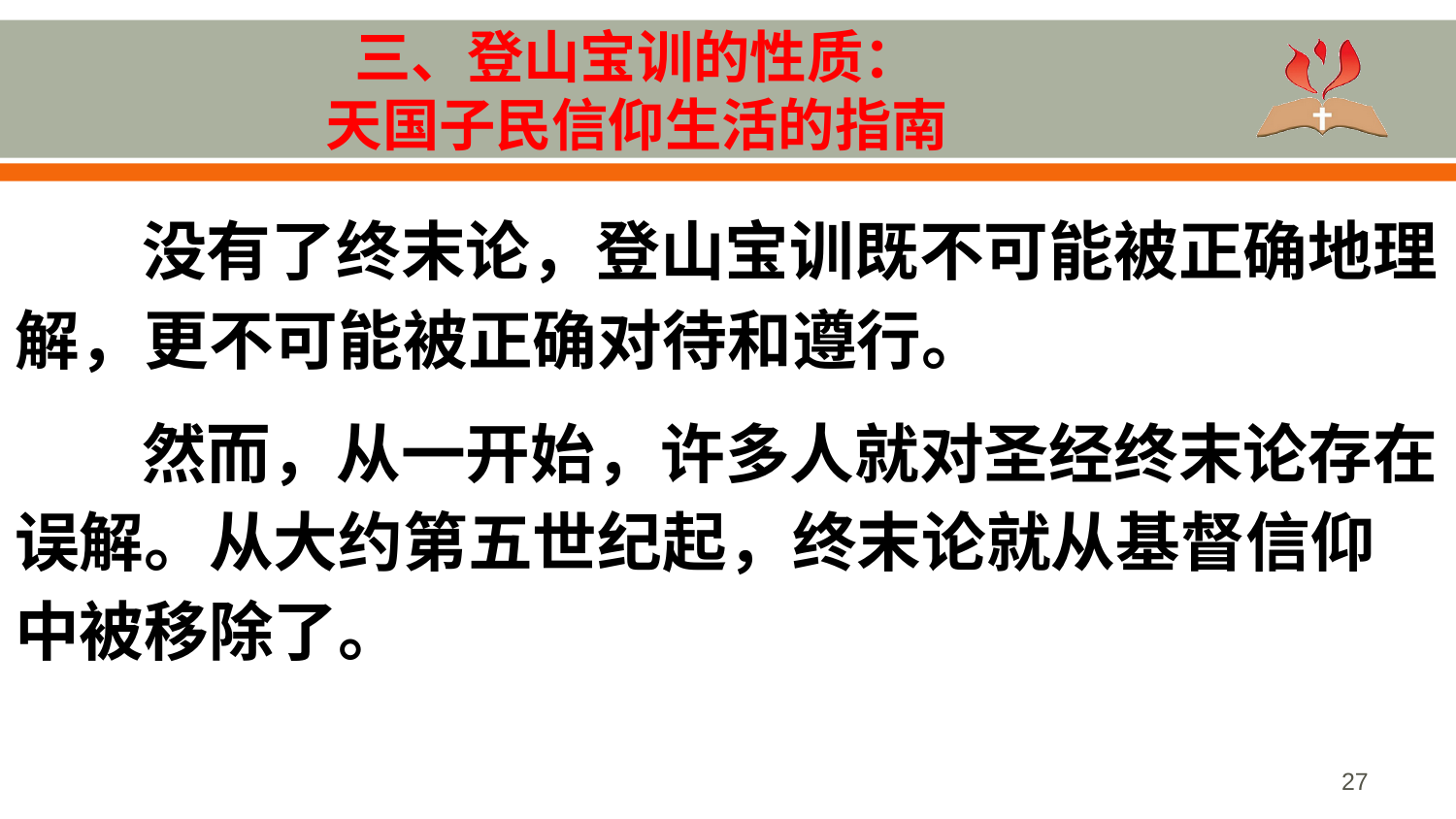

# 三、登山宝训的性质： 天国子民信仰生活的指南
没有了终末论，登山宝训既不可能被正确地理解，更不可能被正确对待和遵行。
然而，从一开始，许多人就对圣经终末论存在误解。从大约第五世纪起，终末论就从基督信仰中被移除了。

27